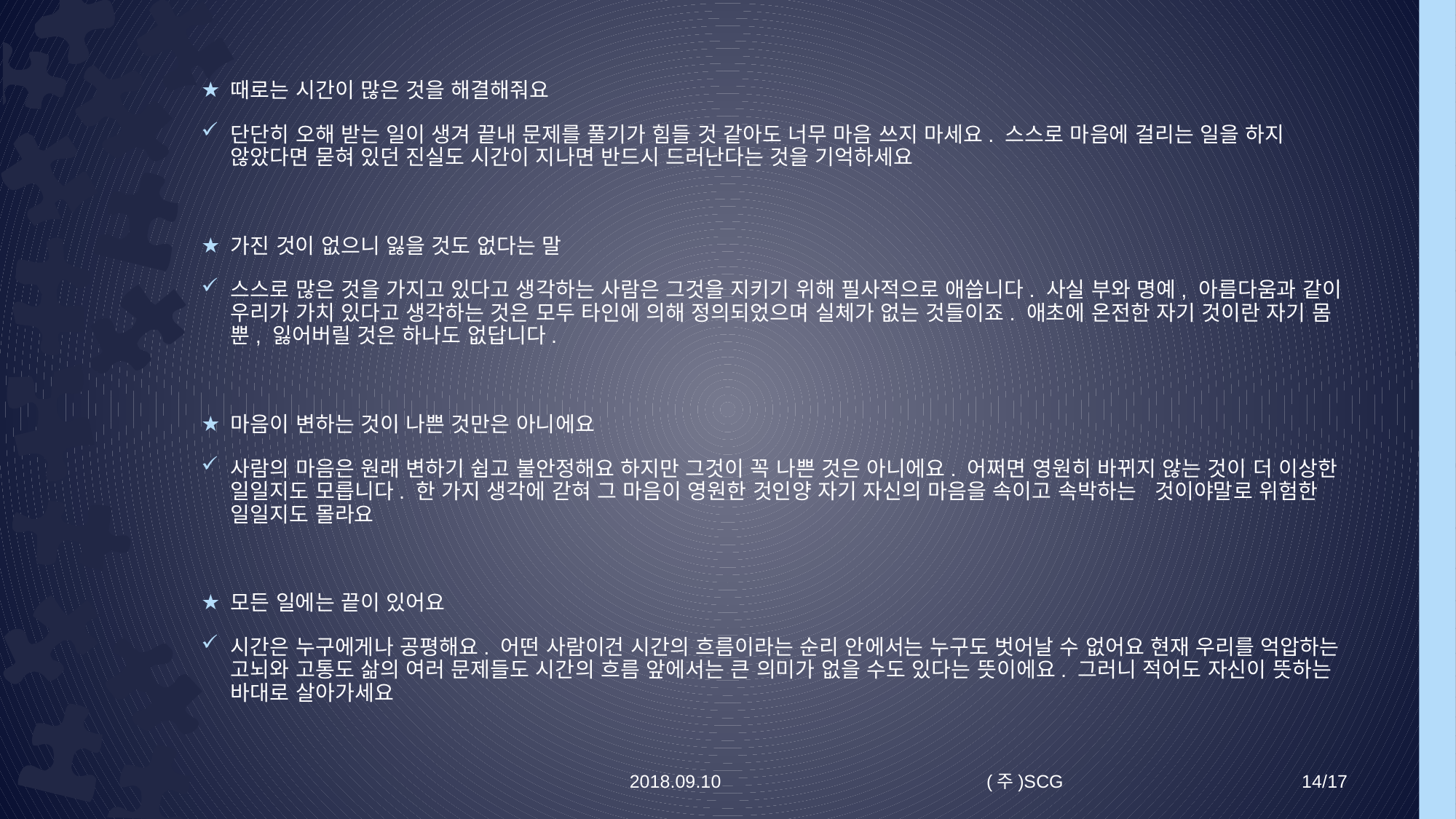

때로는 시간이 많은 것을 해결해줘요
단단히 오해 받는 일이 생겨 끝내 문제를 풀기가 힘들 것 같아도 너무 마음 쓰지 마세요. 스스로 마음에 걸리는 일을 하지 않았다면 묻혀 있던 진실도 시간이 지나면 반드시 드러난다는 것을 기억하세요

가진 것이 없으니 잃을 것도 없다는 말
스스로 많은 것을 가지고 있다고 생각하는 사람은 그것을 지키기 위해 필사적으로 애씁니다. 사실 부와 명예, 아름다움과 같이 우리가 가치 있다고 생각하는 것은 모두 타인에 의해 정의되었으며 실체가 없는 것들이죠. 애초에 온전한 자기 것이란 자기 몸 뿐, 잃어버릴 것은 하나도 없답니다.

마음이 변하는 것이 나쁜 것만은 아니에요
사람의 마음은 원래 변하기 쉽고 불안정해요 하지만 그것이 꼭 나쁜 것은 아니에요. 어쩌면 영원히 바뀌지 않는 것이 더 이상한 일일지도 모릅니다. 한 가지 생각에 갇혀 그 마음이 영원한 것인양 자기 자신의 마음을 속이고 속박하는   것이야말로 위험한 일일지도 몰라요

모든 일에는 끝이 있어요
시간은 누구에게나 공평해요. 어떤 사람이건 시간의 흐름이라는 순리 안에서는 누구도 벗어날 수 없어요 현재 우리를 억압하는 고뇌와 고통도 삶의 여러 문제들도 시간의 흐름 앞에서는 큰 의미가 없을 수도 있다는 뜻이에요. 그러니 적어도 자신이 뜻하는 바대로 살아가세요
2018.09.10
(주)SCG
14/17